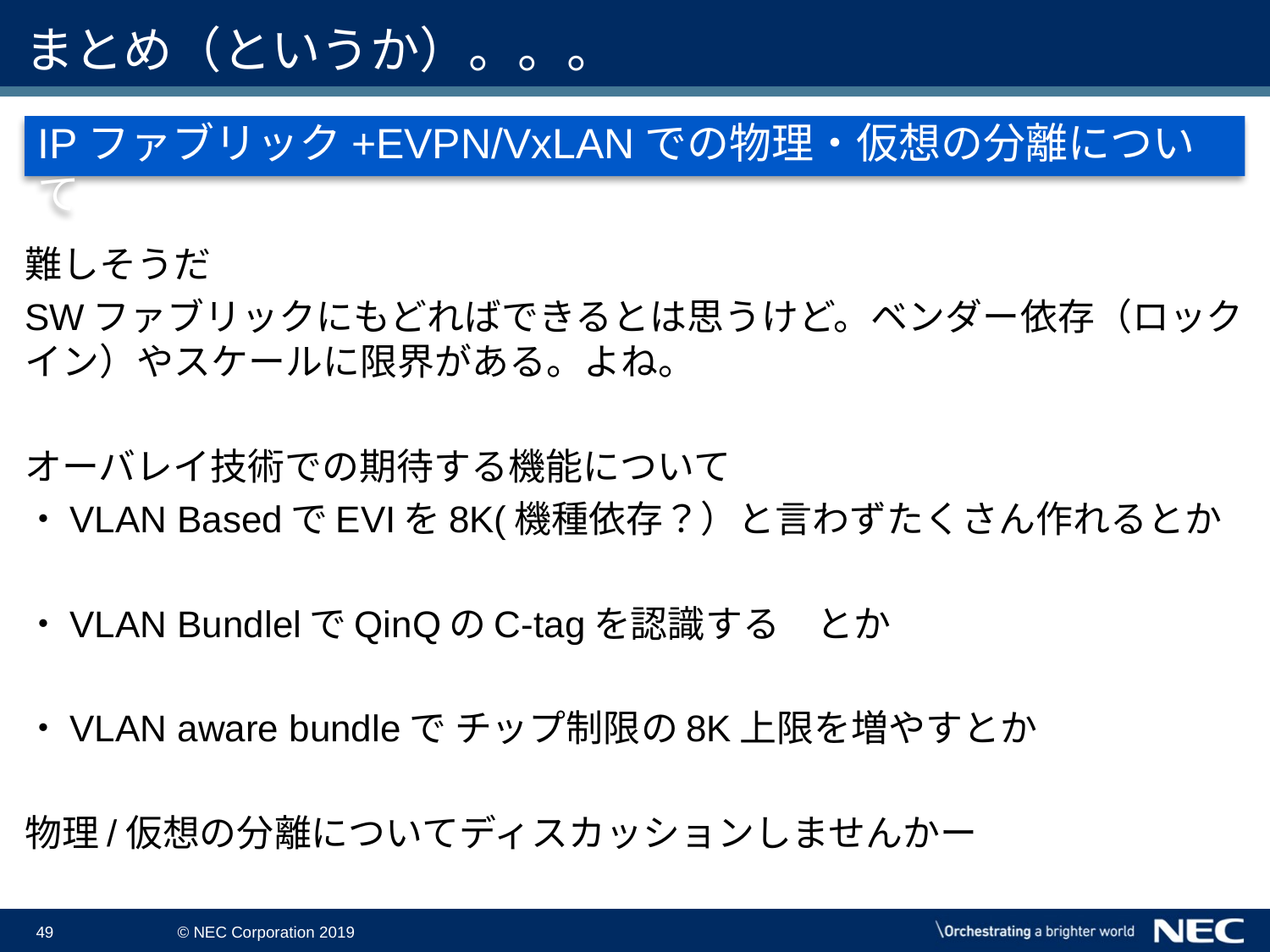

# まとめ（というか）。。。
IPファブリック+EVPN/VxLANでの物理・仮想の分離について

難しそうだ
SWファブリックにもどればできるとは思うけど。ベンダー依存（ロックイン）やスケールに限界がある。よね。

オーバレイ技術での期待する機能について
・VLAN BasedでEVIを8K(機種依存？）と言わずたくさん作れるとか

・VLAN BundlelでQinQのC-tagを認識する　とか

・VLAN aware bundleで チップ制限の8K上限を増やすとか

物理/仮想の分離についてディスカッションしませんかー